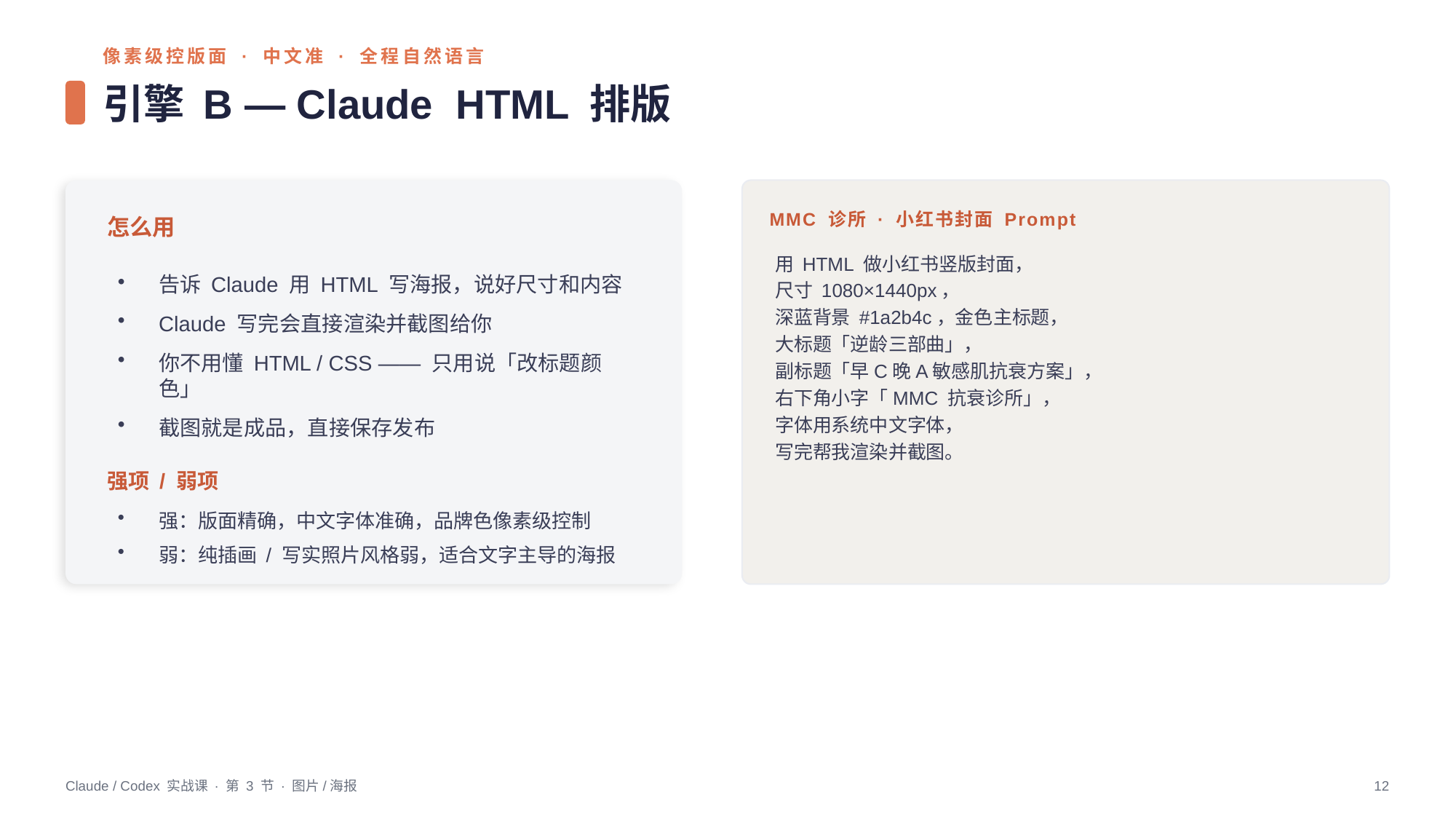

像素级控版面 · 中文准 · 全程自然语言
引擎 B — Claude  HTML 排版

MMC 诊所 · 小红书封面 Prompt
怎么用
用 HTML 做小红书竖版封面，
尺寸 1080×1440px，
深蓝背景 #1a2b4c，金色主标题，
大标题「逆龄三部曲」，
副标题「早C晚A敏感肌抗衰方案」，
右下角小字「MMC 抗衰诊所」，
字体用系统中文字体，
写完帮我渲染并截图。
告诉 Claude 用 HTML 写海报，说好尺寸和内容
Claude 写完会直接渲染并截图给你
你不用懂 HTML / CSS —— 只用说「改标题颜色」
截图就是成品，直接保存发布
强项 / 弱项
强：版面精确，中文字体准确，品牌色像素级控制
弱：纯插画 / 写实照片风格弱，适合文字主导的海报
Claude / Codex 实战课 · 第 3 节 · 图片/海报
12